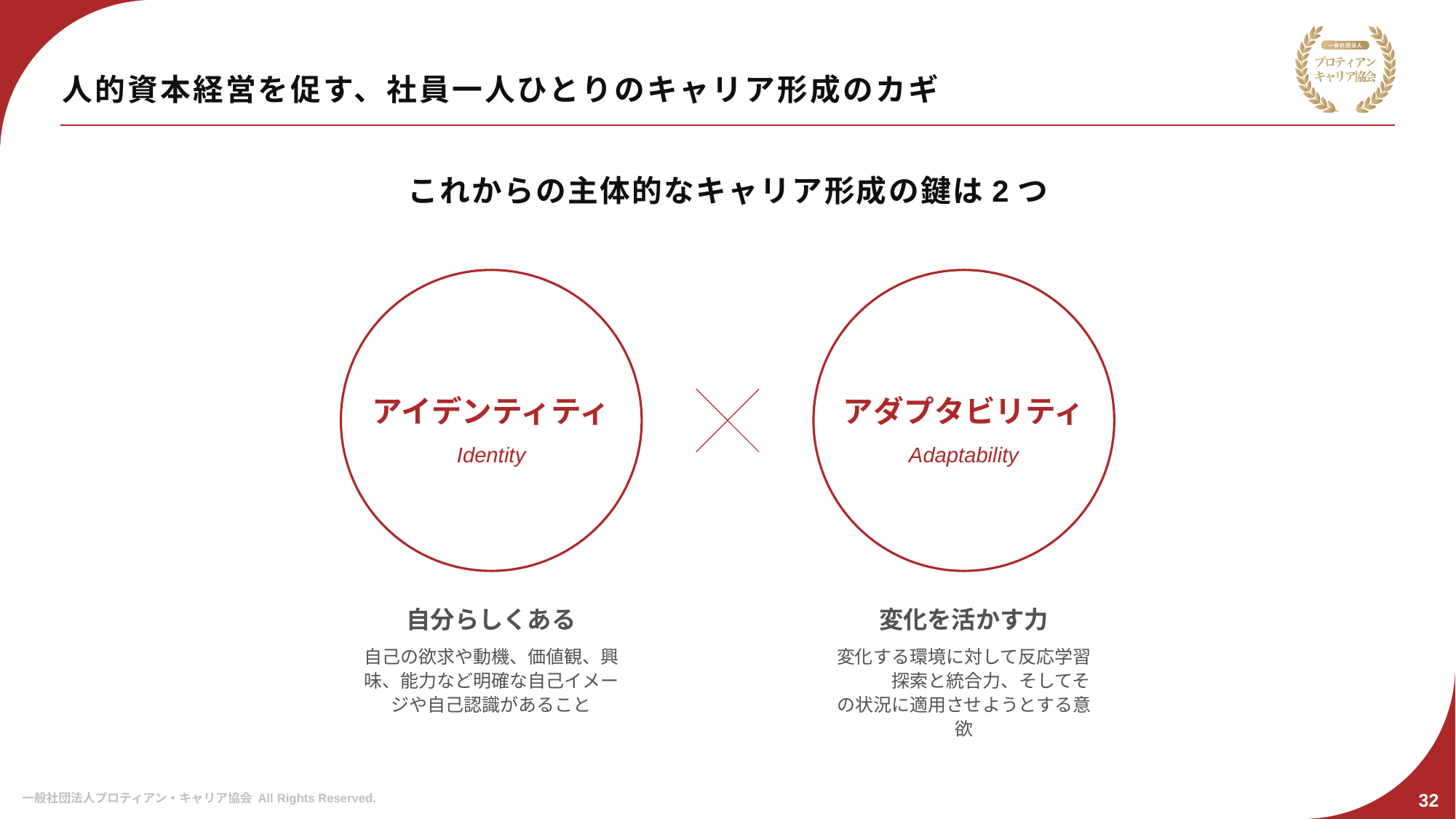

# 人的資本経営を促す、社員一人ひとりのキャリア形成のカギ
これからの主体的なキャリア形成の鍵は2つ
アイデンティティ
Identity
アダプタビリティ
Adaptability

自分らしくある
変化を活かす力
自己の欲求や動機、価値観、興味、能力など明確な自己イメージや自己認識があること
変化する環境に対して反応学習　　　探索と統合力、そしてその状況に適用させようとする意欲
32